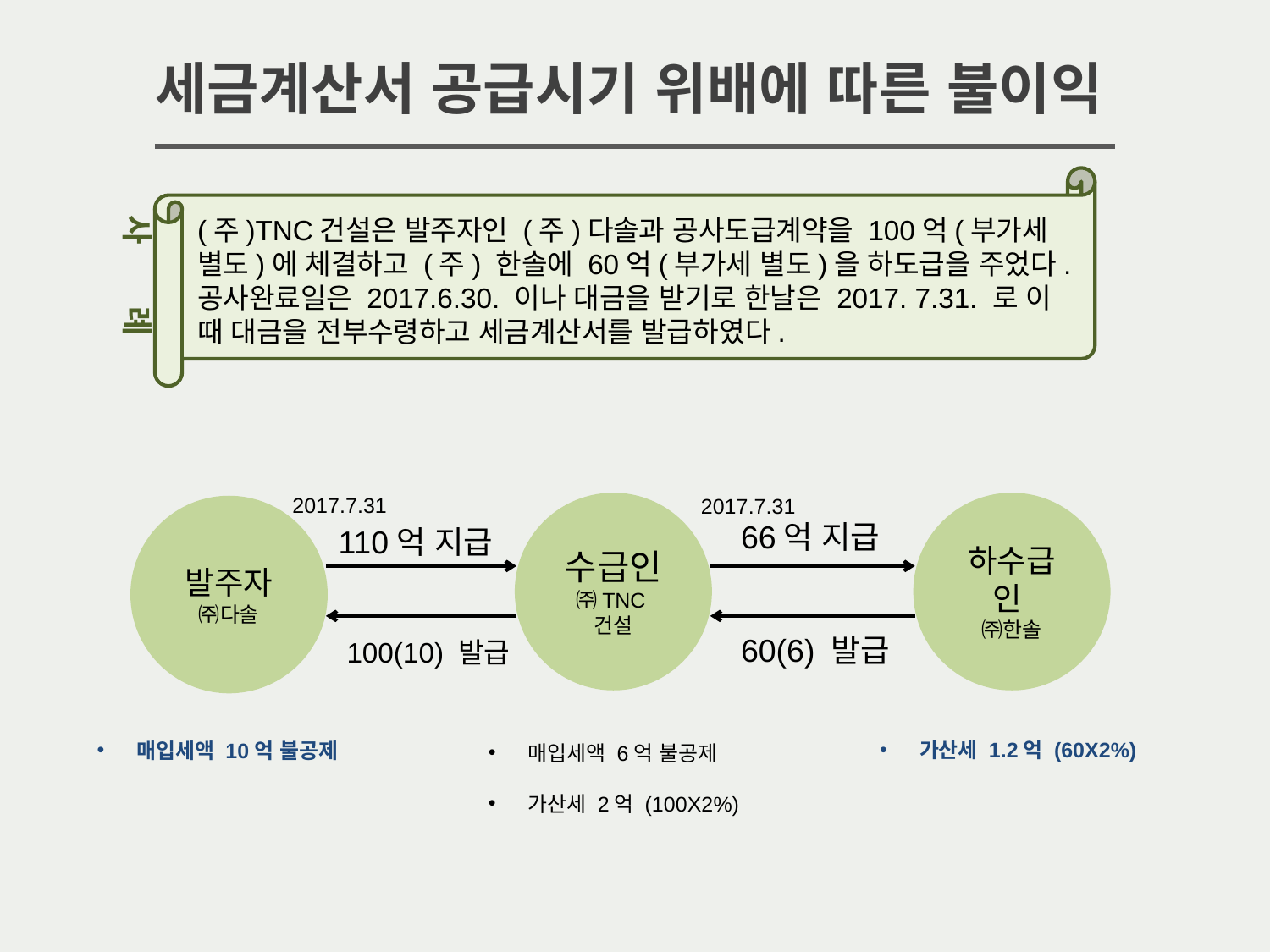

세금계산서 공급시기 위배에 따른 불이익

사       례
(주)TNC건설은 발주자인 (주)다솔과 공사도급계약을 100억(부가세 별도)에 체결하고 (주) 한솔에 60억(부가세 별도)을 하도급을 주었다. 공사완료일은 2017.6.30. 이나 대금을 받기로 한날은 2017. 7.31. 로 이 때 대금을 전부수령하고 세금계산서를 발급하였다.

2017.7.31
2017.7.31
수급인
㈜TNC건설
하수급인
㈜한솔
발주자
㈜다솔
66억 지급
110억 지급
60(6) 발급
100(10) 발급
가산세 1.2억 (60X2%)
매입세액 10억 불공제
매입세액 6억 불공제

가산세 2억 (100X2%)